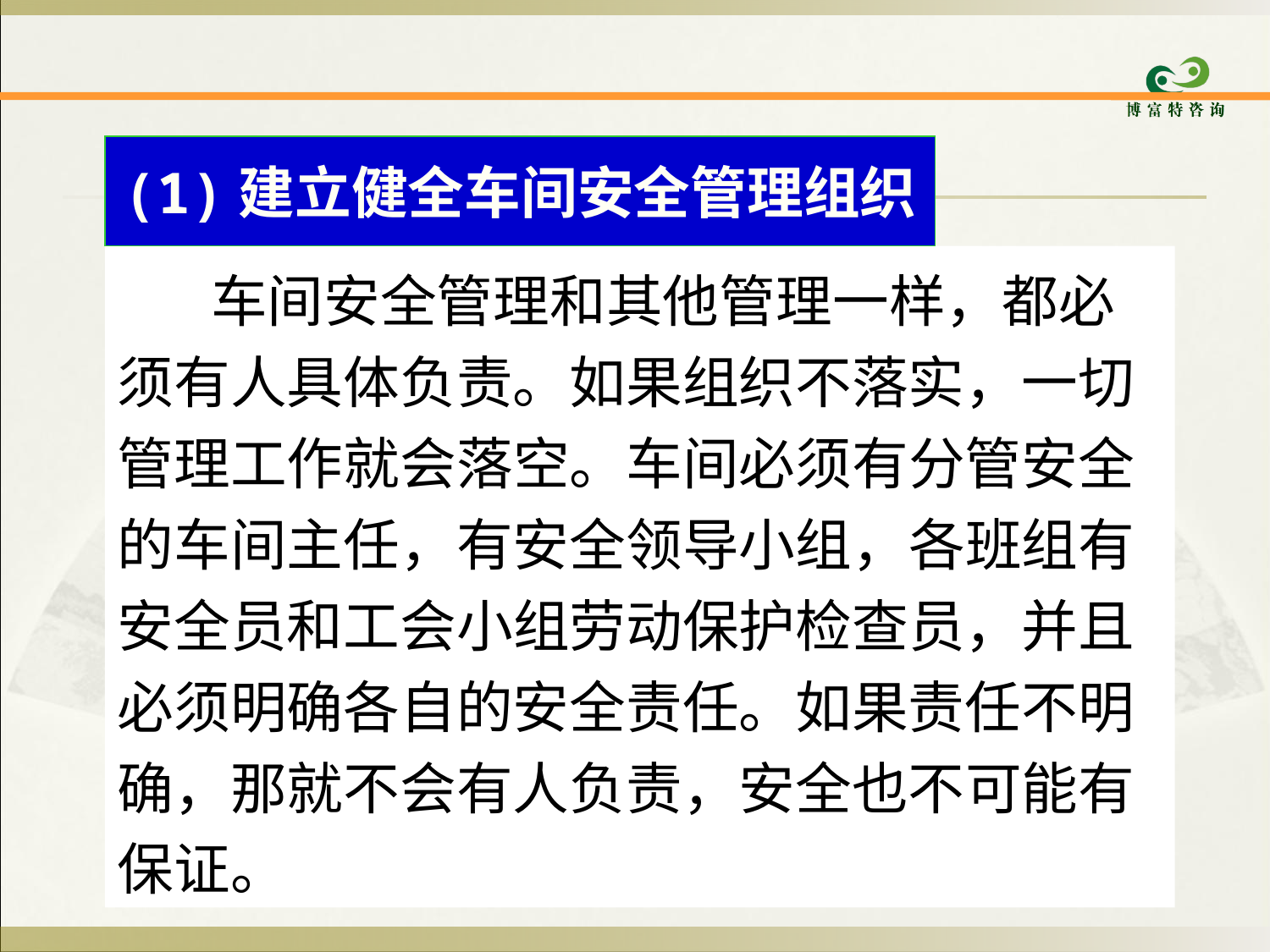

(1)建立健全车间安全管理组织
　车间安全管理和其他管理一样，都必须有人具体负责。如果组织不落实，一切管理工作就会落空。车间必须有分管安全的车间主任，有安全领导小组，各班组有安全员和工会小组劳动保护检查员，并且必须明确各自的安全责任。如果责任不明确，那就不会有人负责，安全也不可能有保证。
32